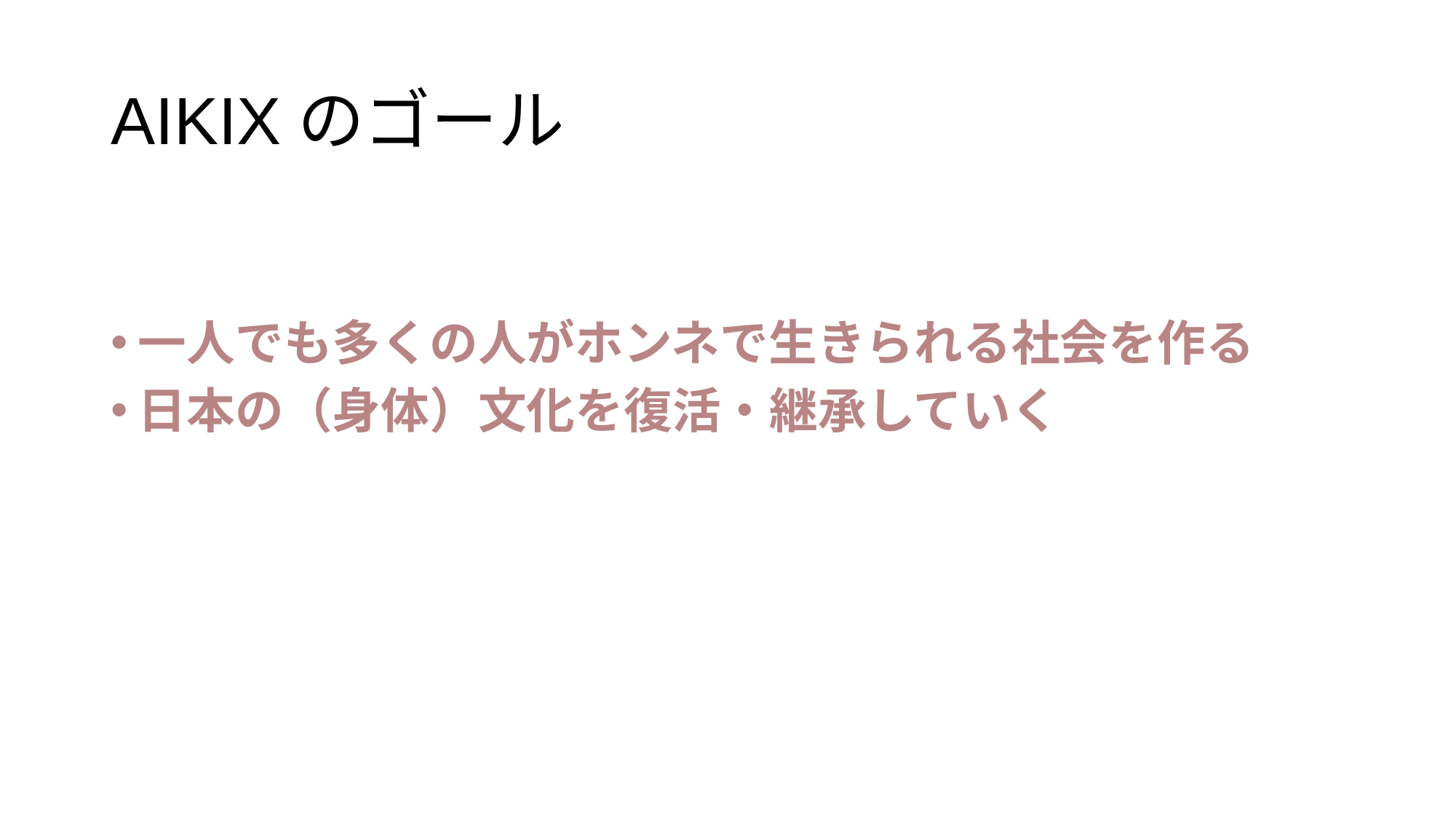

# AIKIXのゴール
一人でも多くの人がホンネで生きられる社会を作る
日本の（身体）文化を復活・継承していく